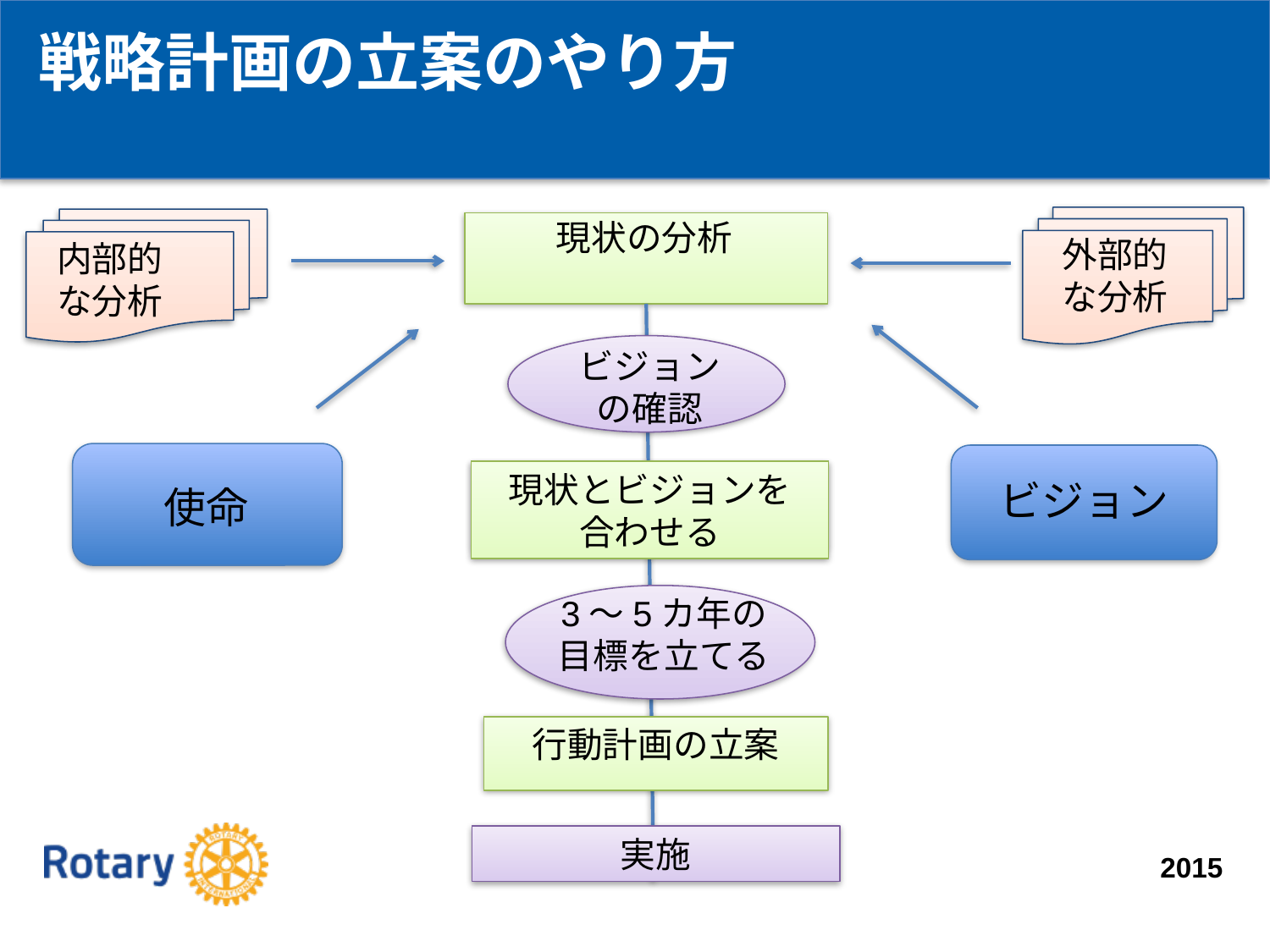

戦略計画の立案のやり方

現状の分析

外部的な分析
内部的な分析

ビジョンの確認

現状とビジョンを
合わせる
ビジョン
使命

3～5カ年の
目標を立てる

行動計画の立案

実施